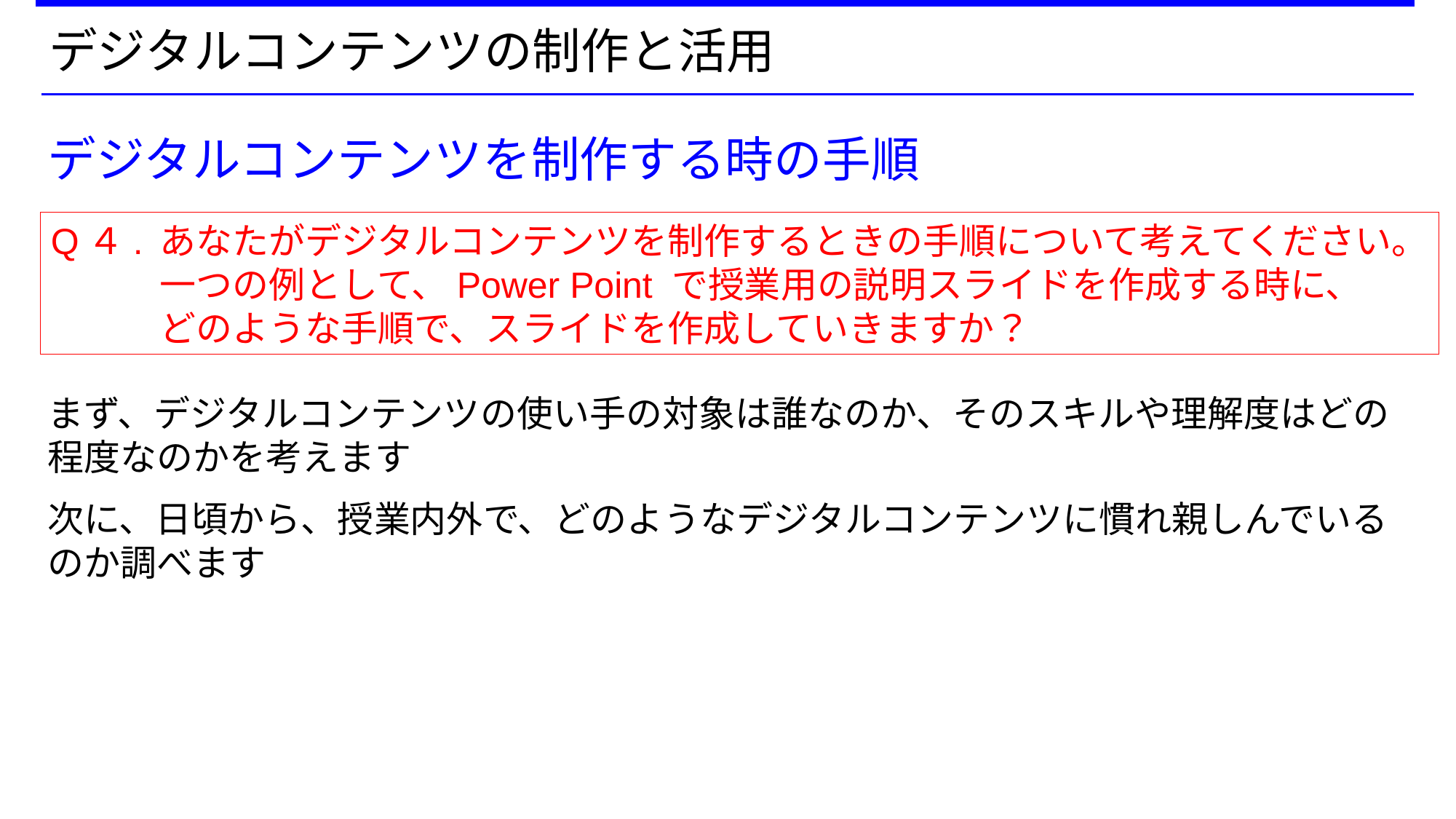

デジタルコンテンツの制作と活用
デジタルコンテンツを制作する時の手順
Q４. 	あなたがデジタルコンテンツを制作するときの手順について考えてください。
	一つの例として、Power Point で授業用の説明スライドを作成する時に、
	どのような手順で、スライドを作成していきますか？
まず、デジタルコンテンツの使い手の対象は誰なのか、そのスキルや理解度はどの程度なのかを考えます

次に、日頃から、授業内外で、どのようなデジタルコンテンツに慣れ親しんでいるのか調べます